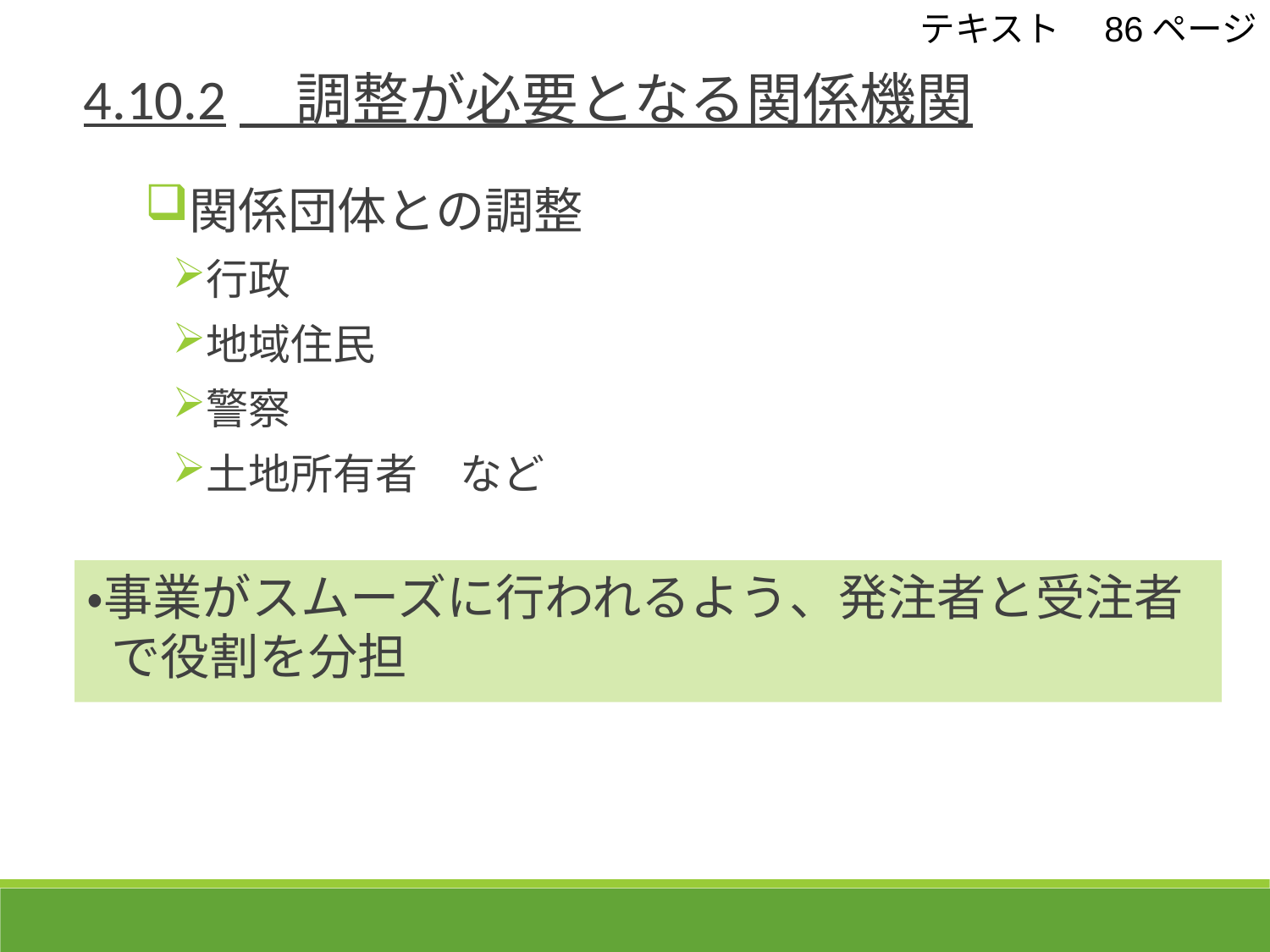

テキスト　86ページ
4.10.2　調整が必要となる関係機関
関係団体との調整
行政
地域住民
警察
土地所有者　など
・事業がスムーズに行われるよう、発注者と受注者で役割を分担